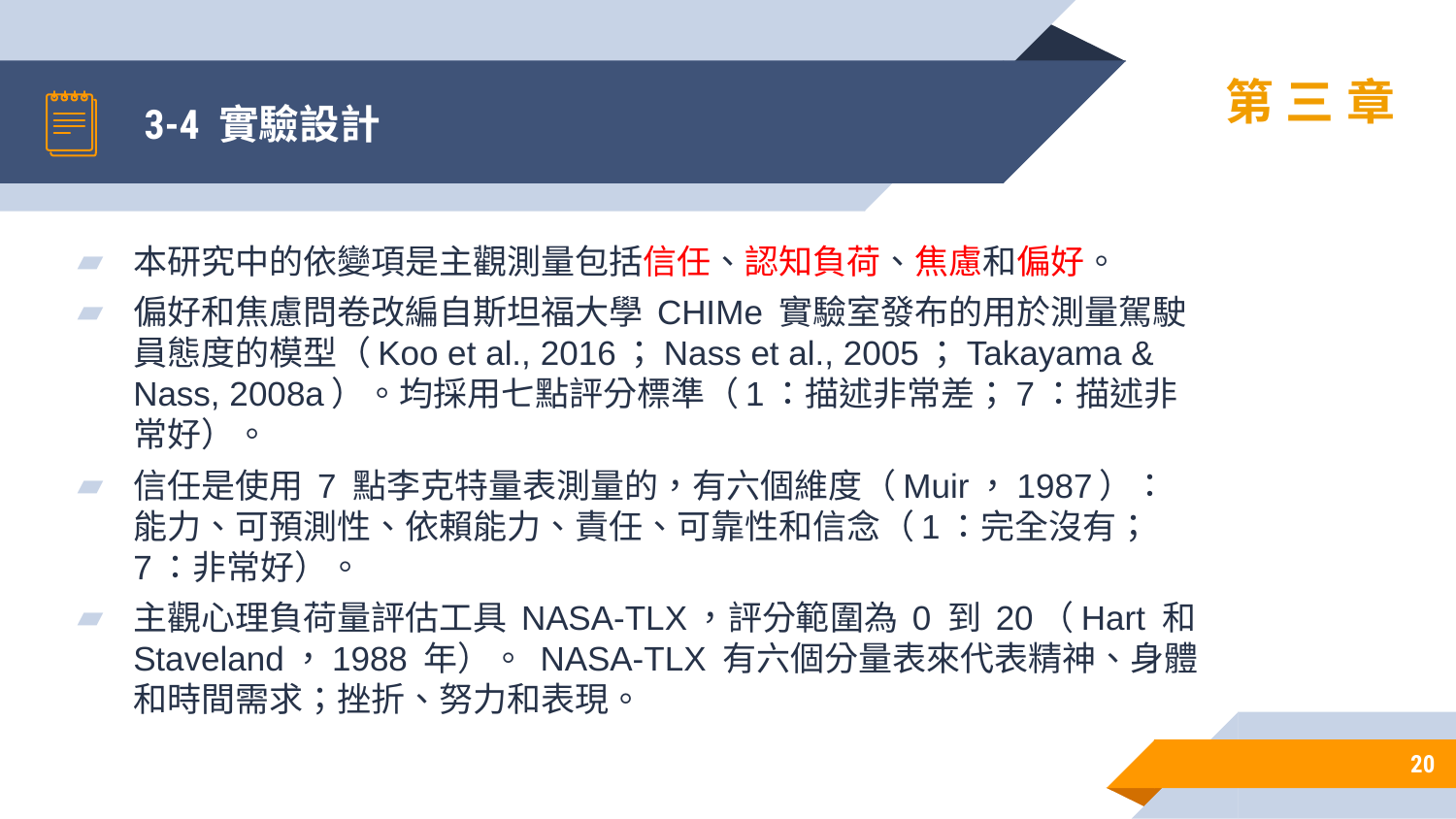

# 3-4 實驗設計
第三章

本研究中的依變項是主觀測量包括信任、認知負荷、焦慮和偏好。
偏好和焦慮問卷改編自斯坦福大學 CHIMe 實驗室發布的用於測量駕駛員態度的模型（Koo et al., 2016；Nass et al., 2005；Takayama & Nass, 2008a）。均採用七點評分標準（1：描述非常差；7：描述非常好）。
信任是使用 7 點李克特量表測量的，有六個維度（Muir，1987）：能力、可預測性、依賴能力、責任、可靠性和信念（1：完全沒有；7：非常好）。
主觀心理負荷量評估工具 NASA-TLX，評分範圍為 0 到 20（Hart 和 Staveland，1988 年）。 NASA-TLX 有六個分量表來代表精神、身體和時間需求；挫折、努力和表現。
20